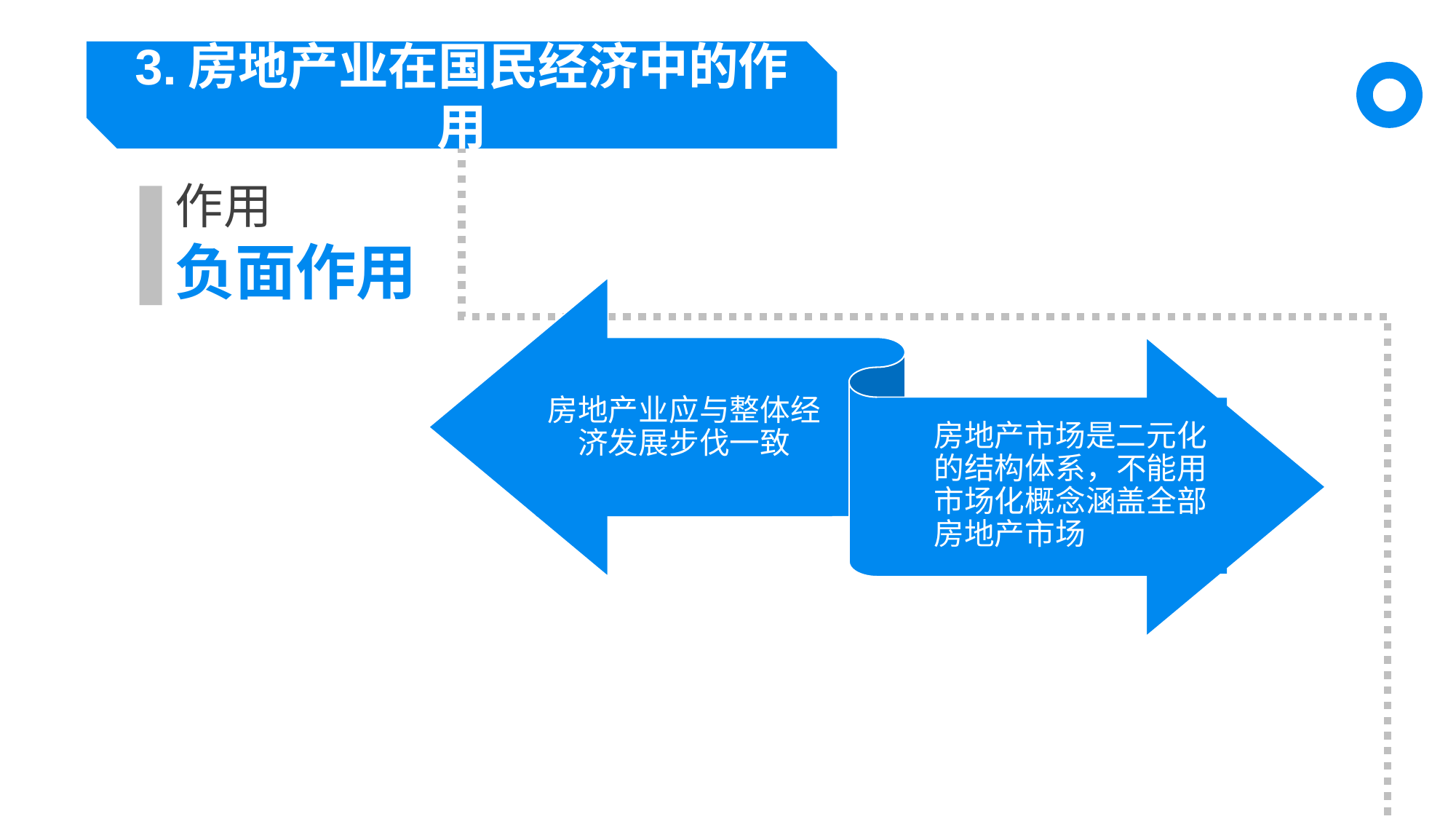

3.房地产业在国民经济中的作用

房地产业应与整体经济发展步伐一致
房地产市场是二元化的结构体系，不能用市场化概念涵盖全部房地产市场
作用
负面作用